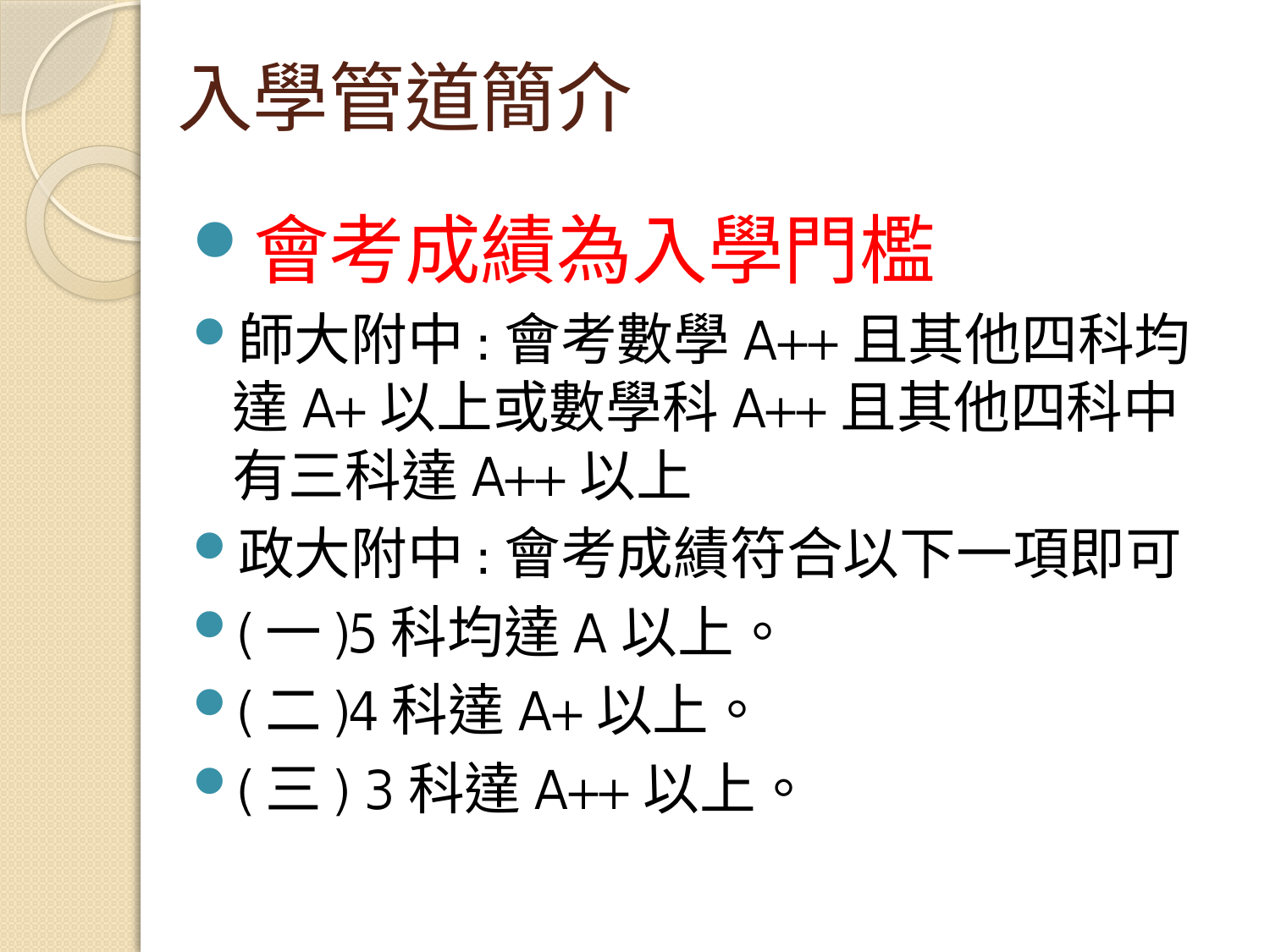

# 入學管道簡介
會考成績為入學門檻
師大附中:會考數學A++且其他四科均達A+以上或數學科A++且其他四科中有三科達A++以上
政大附中:會考成績符合以下一項即可
(一)5科均達A以上。
(二)4科達A+以上。
(三) 3科達A++以上。